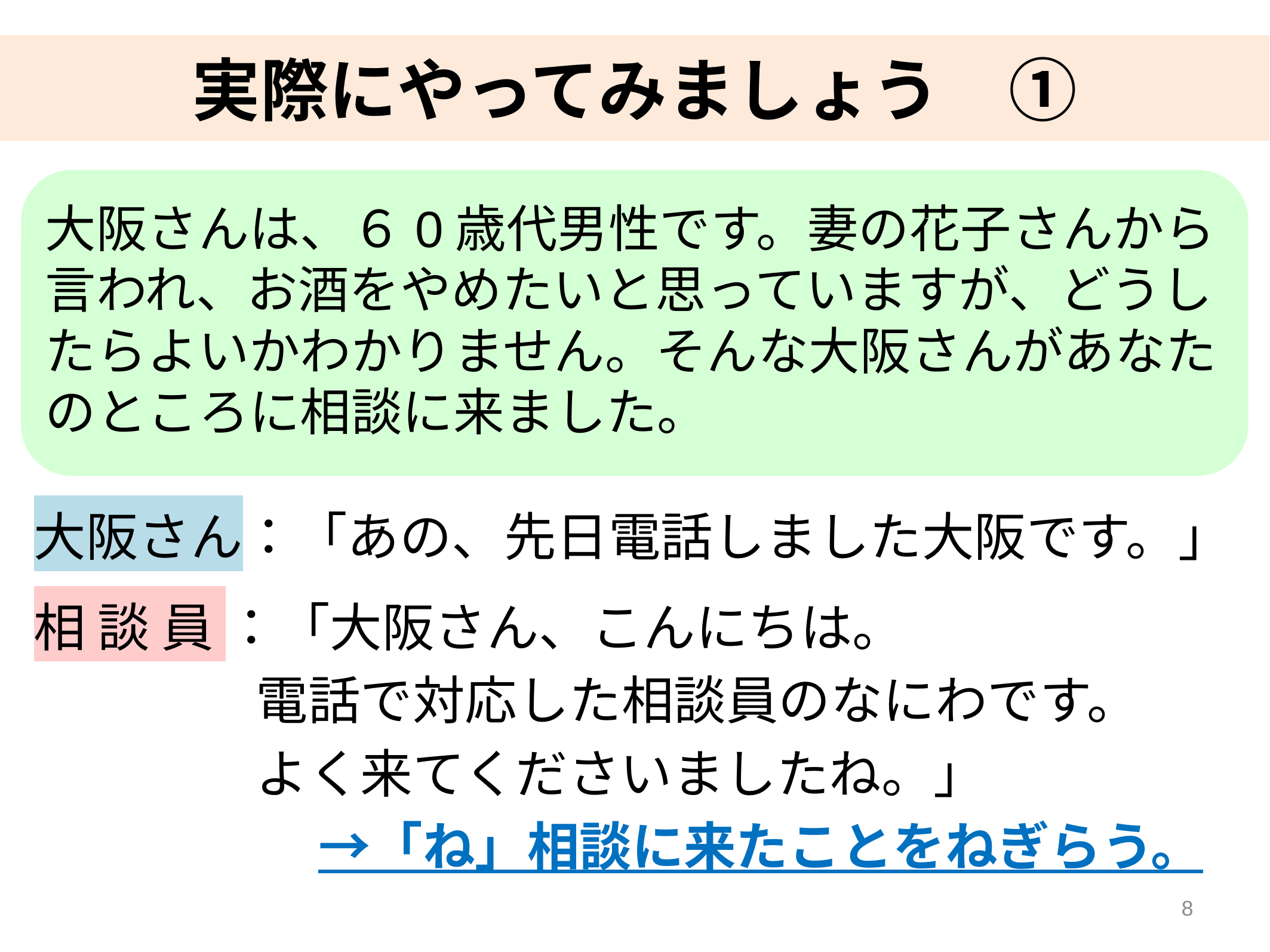

# 実際にやってみましょう　①

大阪さんは、６0歳代男性です。妻の花子さんから言われ、お酒をやめたいと思っていますが、どうしたらよいかわかりません。そんな大阪さんがあなたのところに相談に来ました。
大阪さん：「あの、先日電話しました大阪です。」

相 談 員 ：「大阪さん、こんにちは。
                  電話で対応した相談員のなにわです。
                  よく来てくださいましたね。」
　　　　　  →「ね」相談に来たことをねぎらう。
8